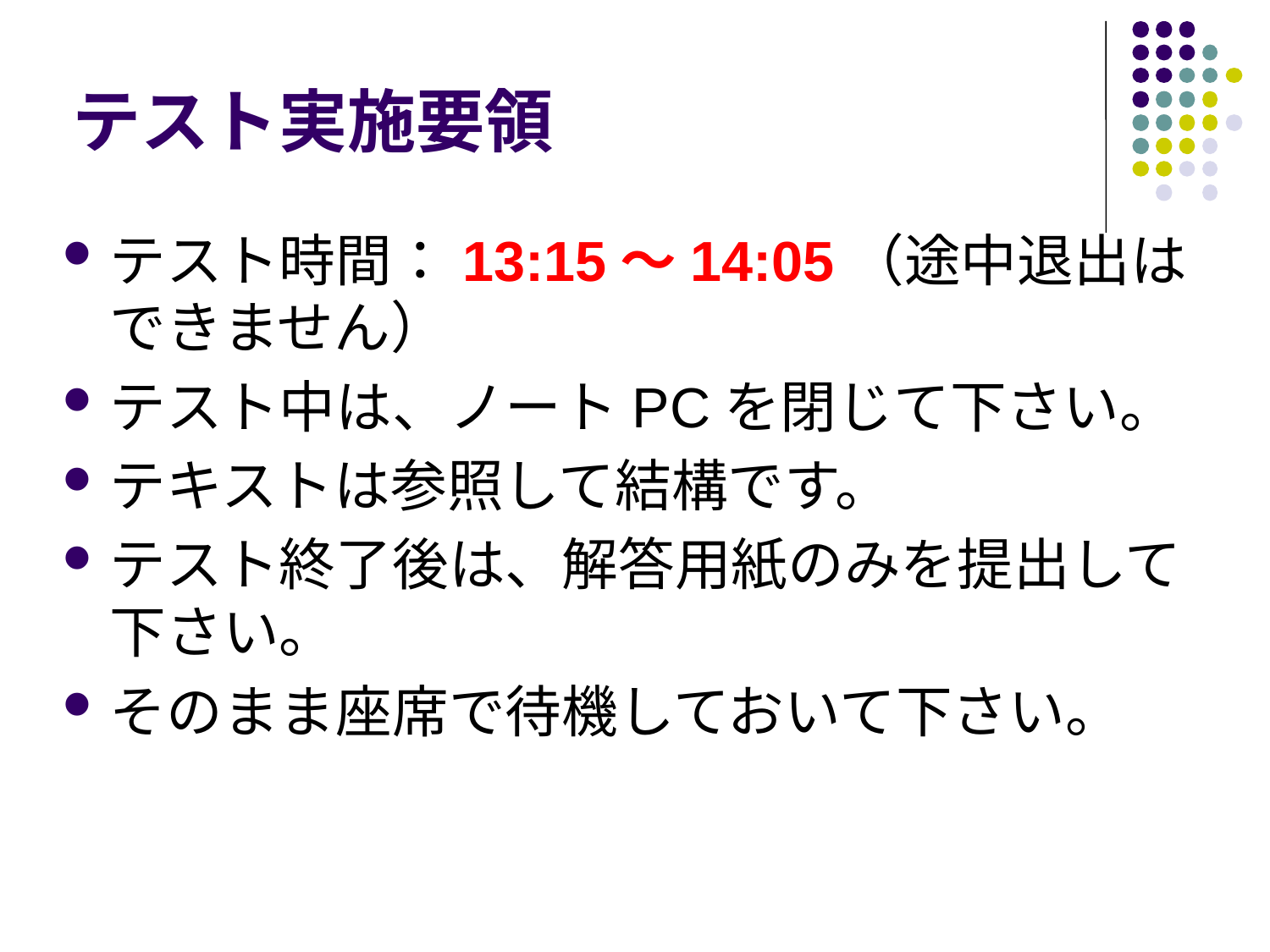

# テスト実施要領
テスト時間：13:15～14:05（途中退出はできません）
テスト中は、ノートPCを閉じて下さい。
テキストは参照して結構です。
テスト終了後は、解答用紙のみを提出して下さい。
そのまま座席で待機しておいて下さい。